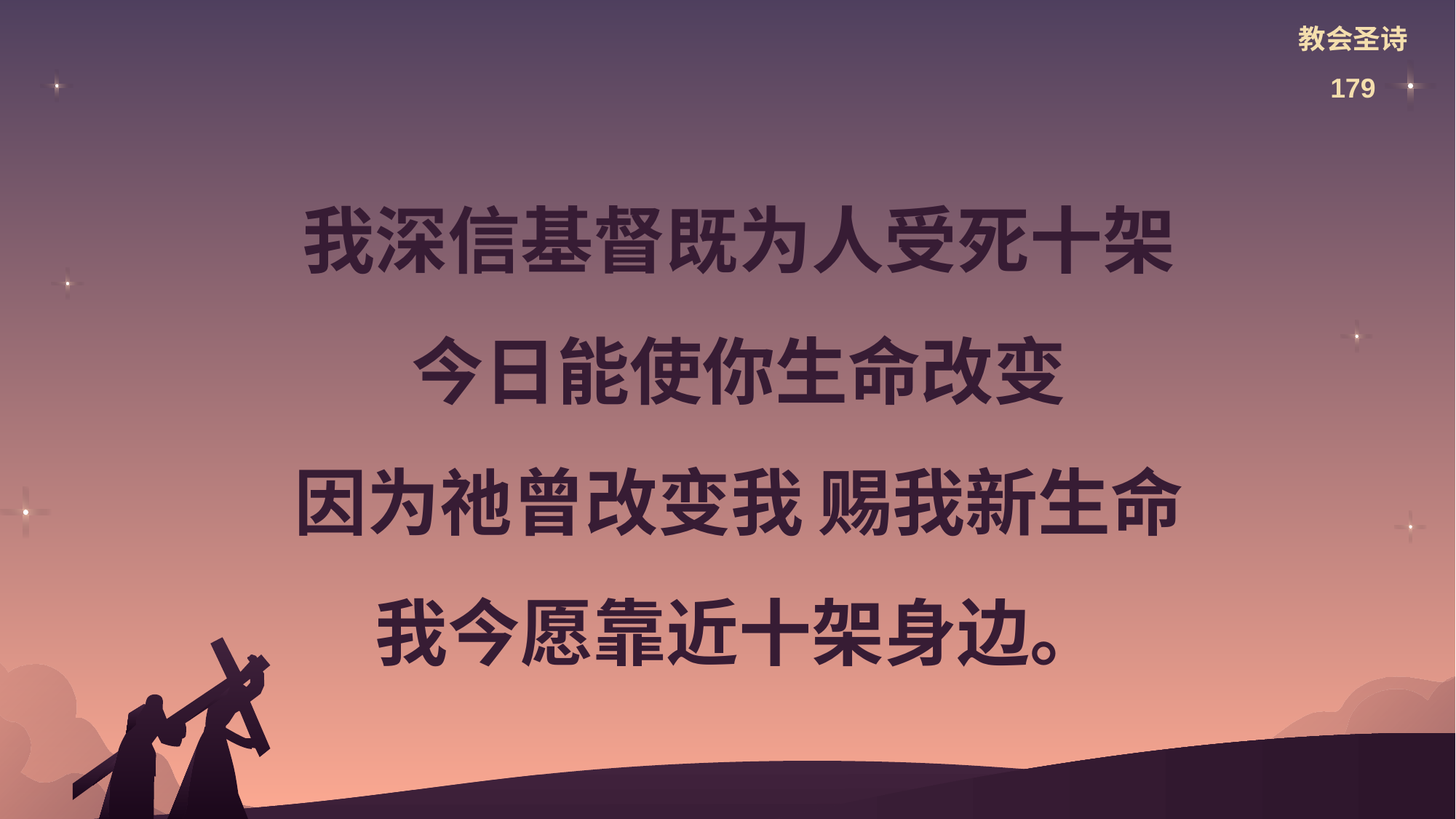

教会圣诗 179
我深信基督既为人受死十架
今日能使你生命改变
因为祂曾改变我 赐我新生命
我今愿靠近十架身边。